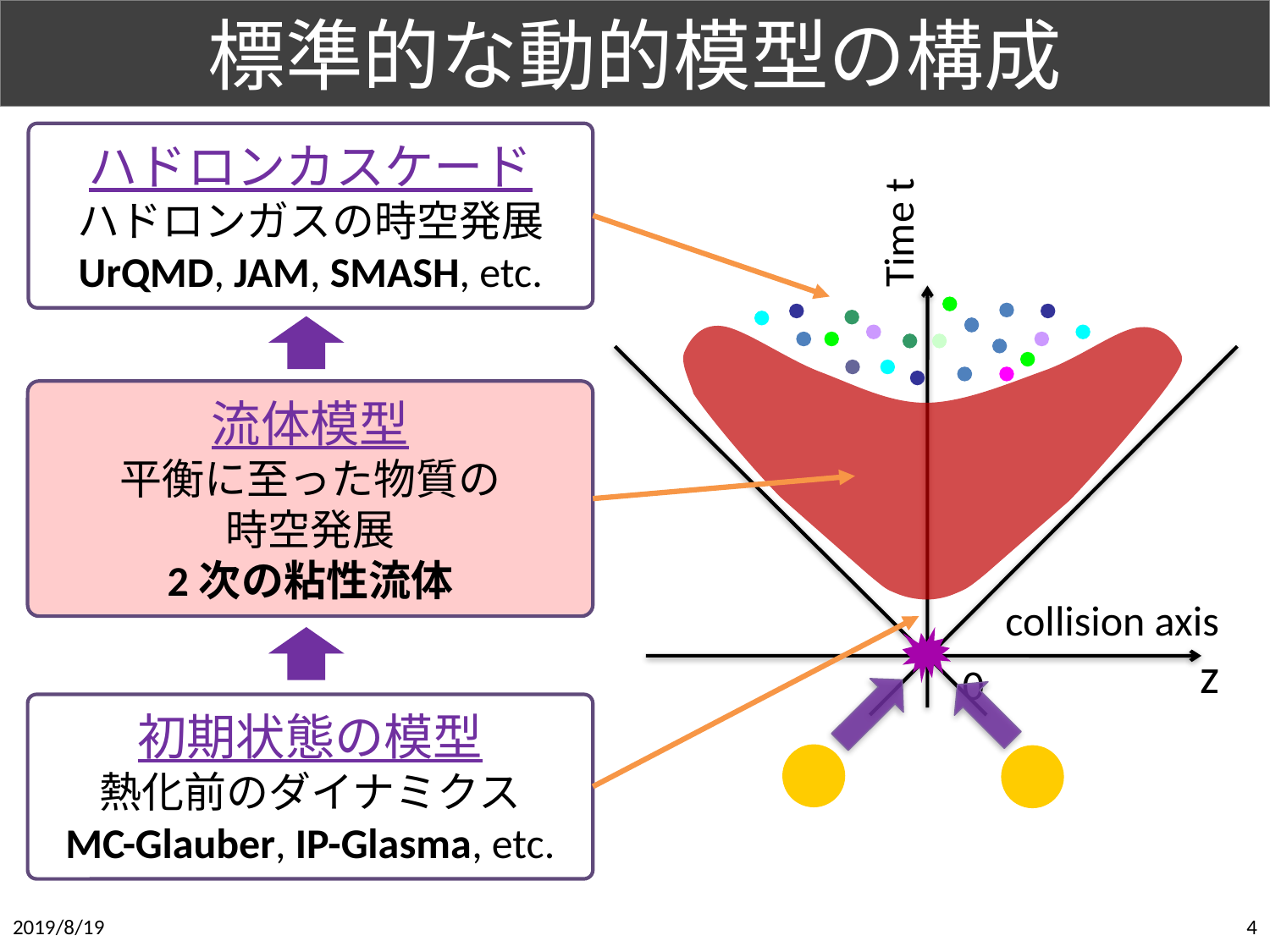

# 標準的な動的模型の構成
ハドロンカスケード
ハドロンガスの時空発展
UrQMD, JAM, SMASH, etc.
Time t

collision axis
z

0

流体模型
平衡に至った物質の
時空発展
2次の粘性流体

初期状態の模型
熱化前のダイナミクス
MC-Glauber, IP-Glasma, etc.
2019/8/19
4